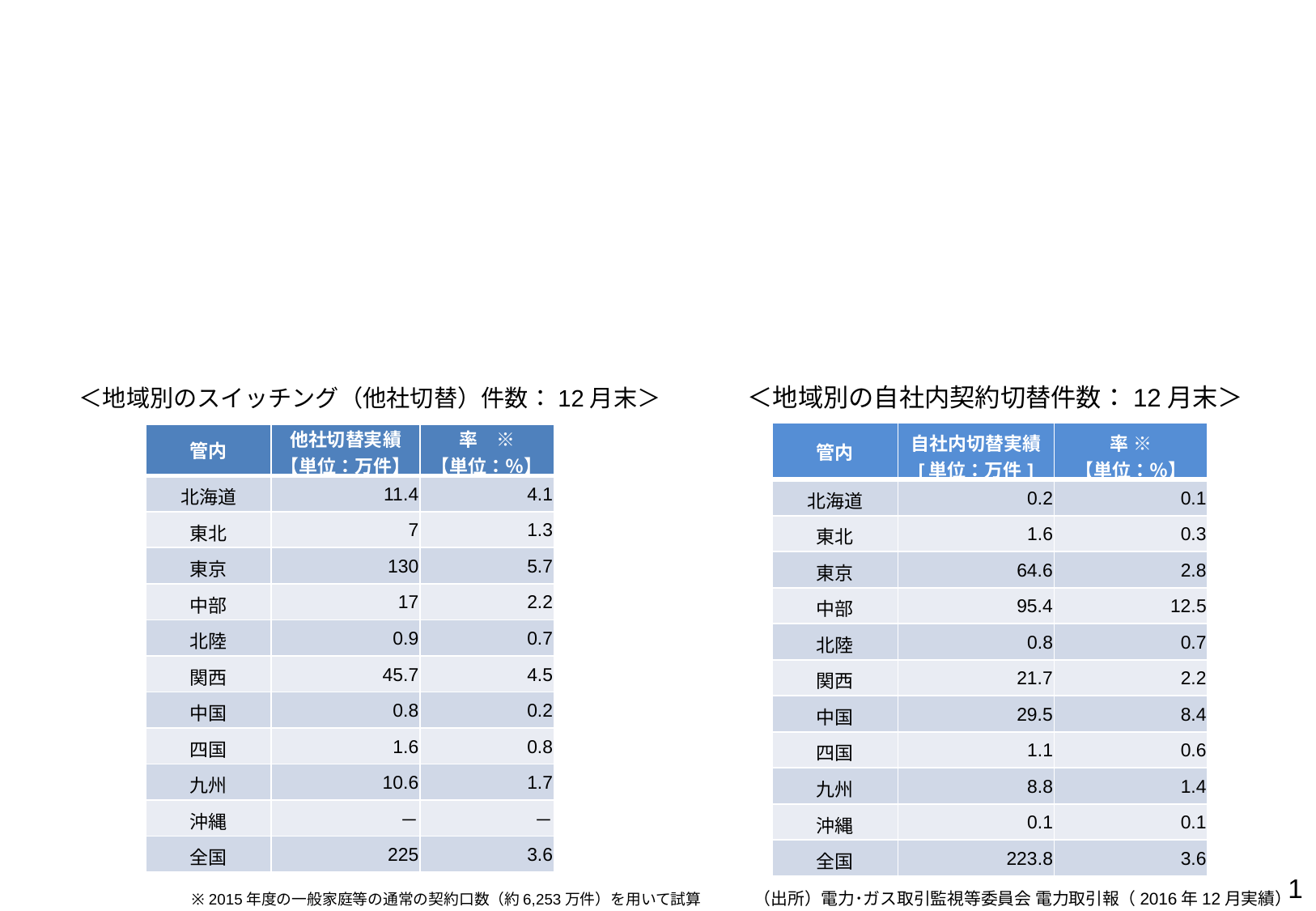

＜地域別の自社内契約切替件数：12月末＞
＜地域別のスイッチング（他社切替）件数：12月末＞
| 管内 | 自社内切替実績 [単位：万件] | 率 ※ 【単位：％】 |
| --- | --- | --- |
| 北海道 | 0.2 | 0.1 |
| 東北 | 1.6 | 0.3 |
| 東京 | 64.6 | 2.8 |
| 中部 | 95.4 | 12.5 |
| 北陸 | 0.8 | 0.7 |
| 関西 | 21.7 | 2.2 |
| 中国 | 29.5 | 8.4 |
| 四国 | 1.1 | 0.6 |
| 九州 | 8.8 | 1.4 |
| 沖縄 | 0.1 | 0.1 |
| 全国 | 223.8 | 3.6 |
| 管内 | 他社切替実績 【単位：万件】 | 率　※ 【単位：％】 |
| --- | --- | --- |
| 北海道 | 11.4 | 4.1 |
| 東北 | 7 | 1.3 |
| 東京 | 130 | 5.7 |
| 中部 | 17 | 2.2 |
| 北陸 | 0.9 | 0.7 |
| 関西 | 45.7 | 4.5 |
| 中国 | 0.8 | 0.2 |
| 四国 | 1.6 | 0.8 |
| 九州 | 10.6 | 1.7 |
| 沖縄 | － | － |
| 全国 | 225 | 3.6 |
1
（出所）電力･ガス取引監視等委員会 電力取引報（2016年12月実績）
※ 2015年度の一般家庭等の通常の契約口数（約6,253万件）を用いて試算